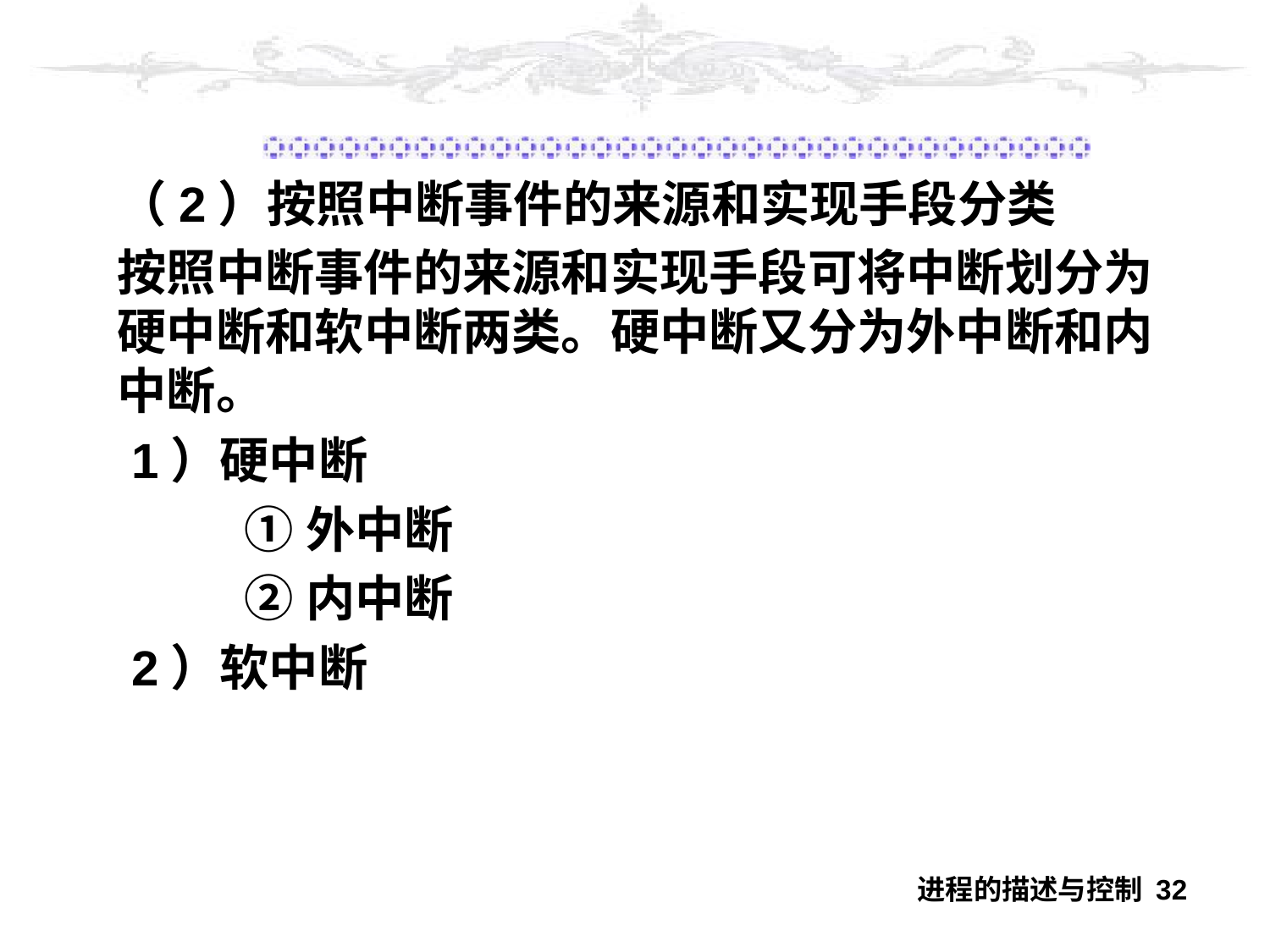

#
（2）按照中断事件的来源和实现手段分类
按照中断事件的来源和实现手段可将中断划分为硬中断和软中断两类。硬中断又分为外中断和内中断。
 1）硬中断
	①外中断
	②内中断
 2）软中断